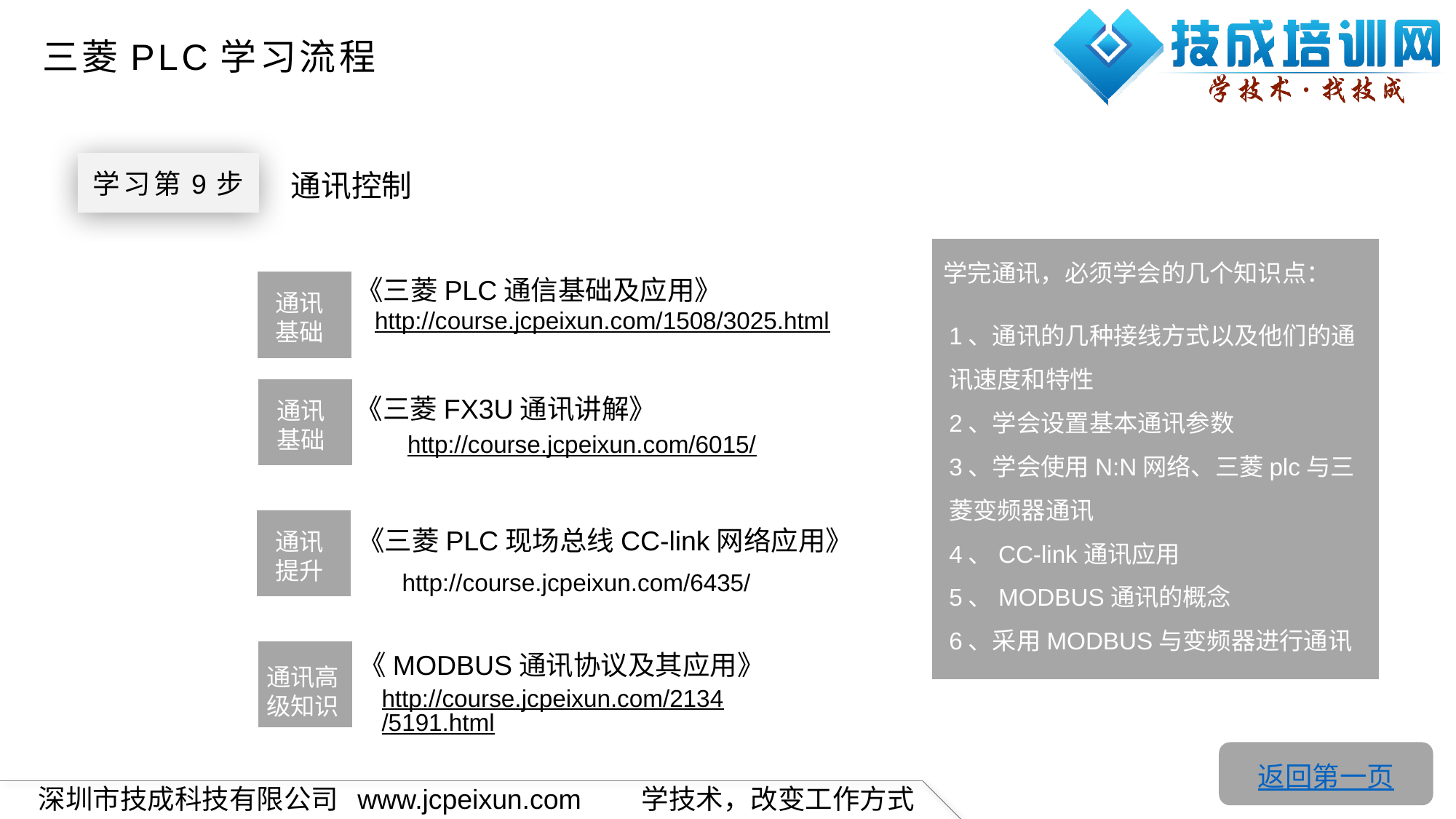

三菱PLC学习流程

学习第9步

    通讯控制

学完通讯，必须学会的几个知识点：
《三菱PLC通信基础及应用》

通讯基础
http://course.jcpeixun.com/1508/3025.html

1、通讯的几种接线方式以及他们的通讯速度和特性
2、学会设置基本通讯参数
3、学会使用N:N网络、三菱plc与三菱变频器通讯
4、CC-link通讯应用
5、MODBUS通讯的概念
6、采用MODBUS与变频器进行通讯

通讯基础
《三菱FX3U通讯讲解》
http://course.jcpeixun.com/6015/

通讯提升
《三菱PLC现场总线CC-link网络应用》
http://course.jcpeixun.com/6435/

通讯高级知识
《MODBUS通讯协议及其应用》
http://course.jcpeixun.com/2134/5191.html

返回第一页